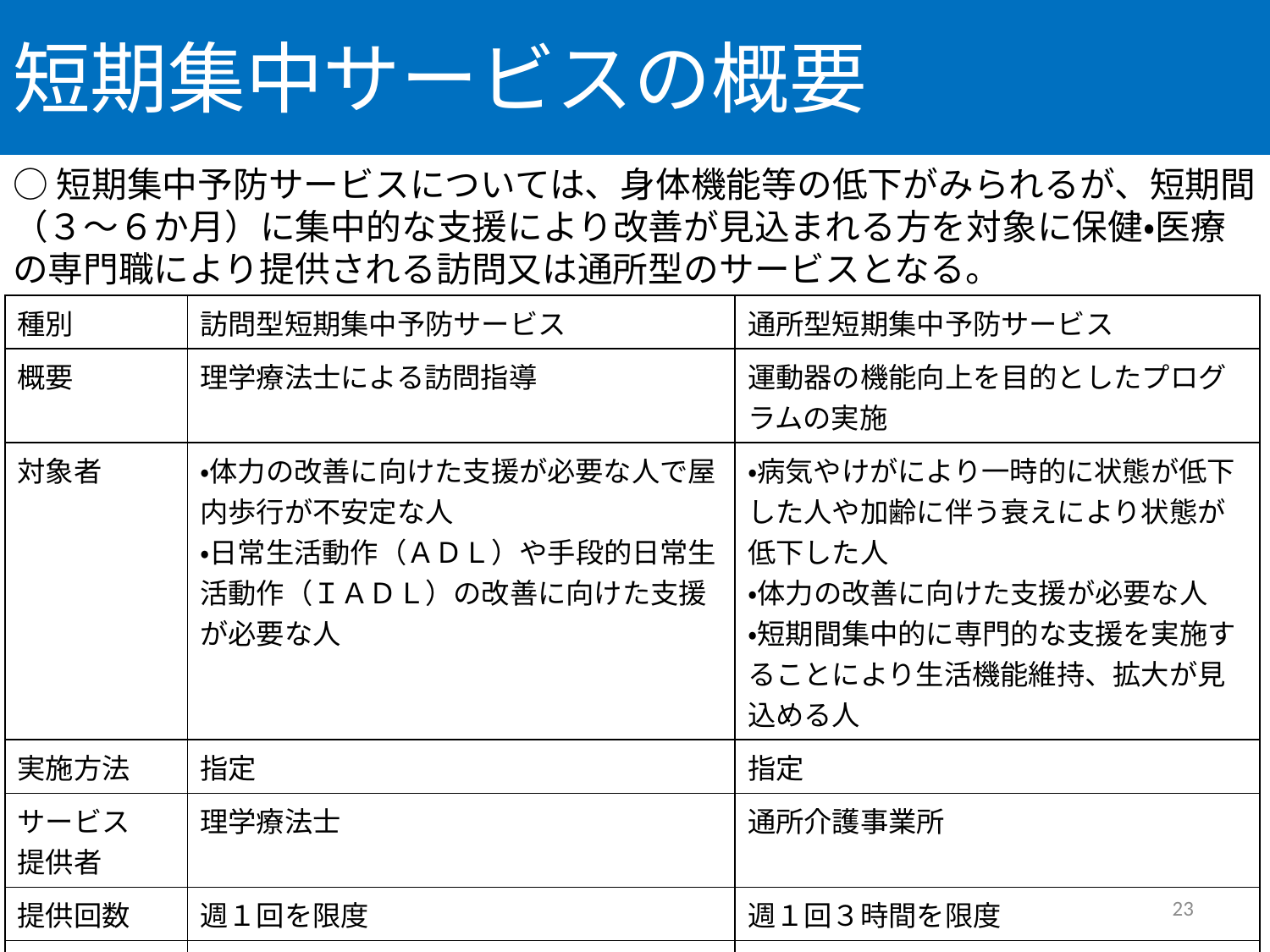

# 短期集中サービスの概要
○短期集中予防サービスについては、身体機能等の低下がみられるが、短期間（３～６か月）に集中的な支援により改善が見込まれる方を対象に保健・医療の専門職により提供される訪問又は通所型のサービスとなる。
| 種別 | 訪問型短期集中予防サービス | 通所型短期集中予防サービス |
| --- | --- | --- |
| 概要 | 理学療法士による訪問指導 | 運動器の機能向上を目的としたプログラムの実施 |
| 対象者 | ・体力の改善に向けた支援が必要な人で屋内歩行が不安定な人 ・日常生活動作（ＡＤＬ）や手段的日常生活動作（ＩＡＤＬ）の改善に向けた支援が必要な人 | ・病気やけがにより一時的に状態が低下した人や加齢に伴う衰えにより状態が低下した人 ・体力の改善に向けた支援が必要な人 ・短期間集中的に専門的な支援を実施することにより生活機能維持、拡大が見込める人 |
| 実施方法 | 指定 | 指定 |
| サービス 提供者 | 理学療法士 | 通所介護事業所 |
| 提供回数 | 週１回を限度 | 週１回３時間を限度 |
| 利用者負担 | １割負担 | １割負担 |
| その他 | － | 送迎あり |
23